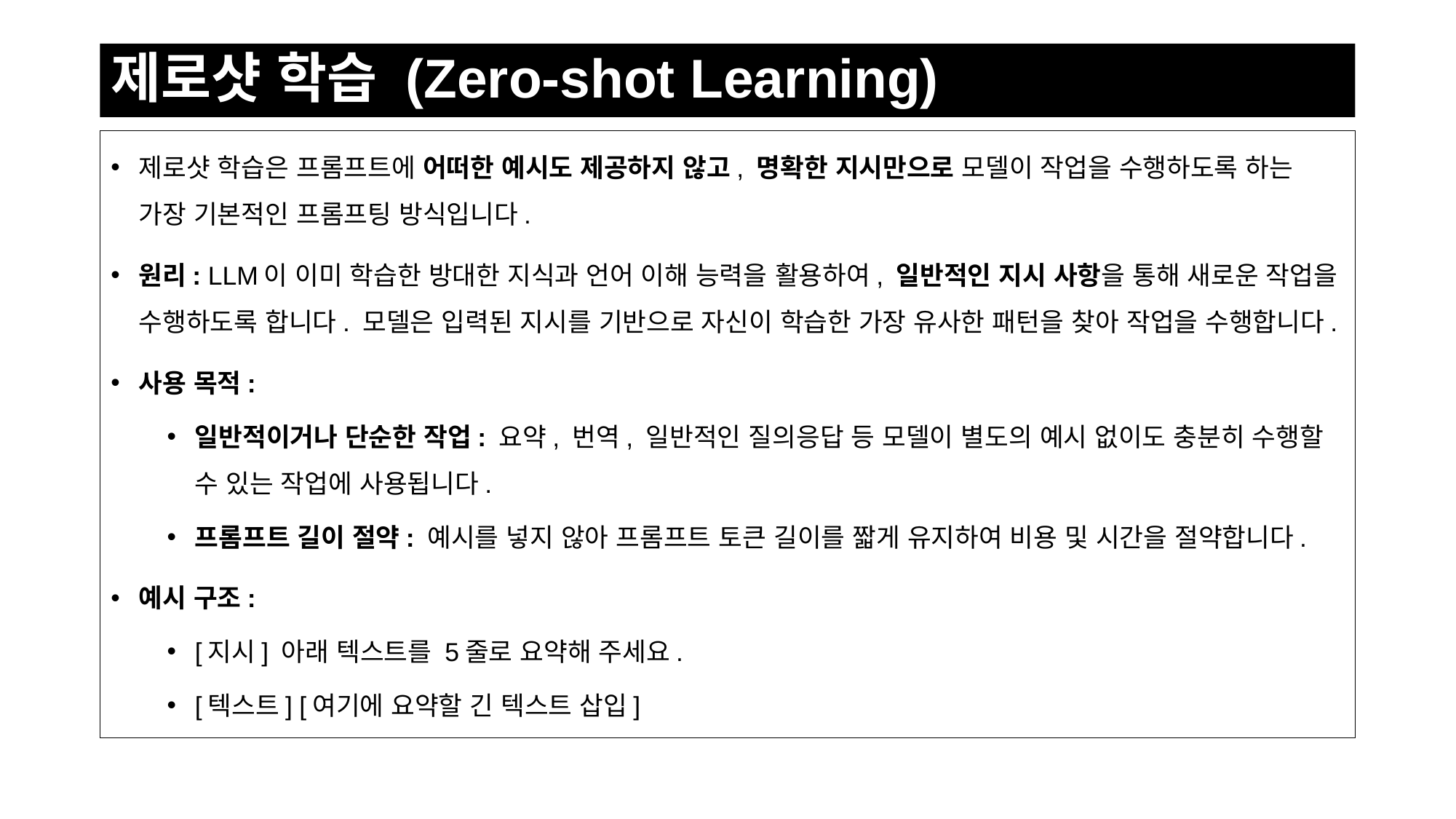

# 제로샷 학습 (Zero-shot Learning)
제로샷 학습은 프롬프트에 어떠한 예시도 제공하지 않고, 명확한 지시만으로 모델이 작업을 수행하도록 하는 가장 기본적인 프롬프팅 방식입니다.
원리: LLM이 이미 학습한 방대한 지식과 언어 이해 능력을 활용하여, 일반적인 지시 사항을 통해 새로운 작업을 수행하도록 합니다. 모델은 입력된 지시를 기반으로 자신이 학습한 가장 유사한 패턴을 찾아 작업을 수행합니다.
사용 목적:
일반적이거나 단순한 작업: 요약, 번역, 일반적인 질의응답 등 모델이 별도의 예시 없이도 충분히 수행할 수 있는 작업에 사용됩니다.
프롬프트 길이 절약: 예시를 넣지 않아 프롬프트 토큰 길이를 짧게 유지하여 비용 및 시간을 절약합니다.
예시 구조:
[지시] 아래 텍스트를 5줄로 요약해 주세요.
[텍스트] [여기에 요약할 긴 텍스트 삽입]